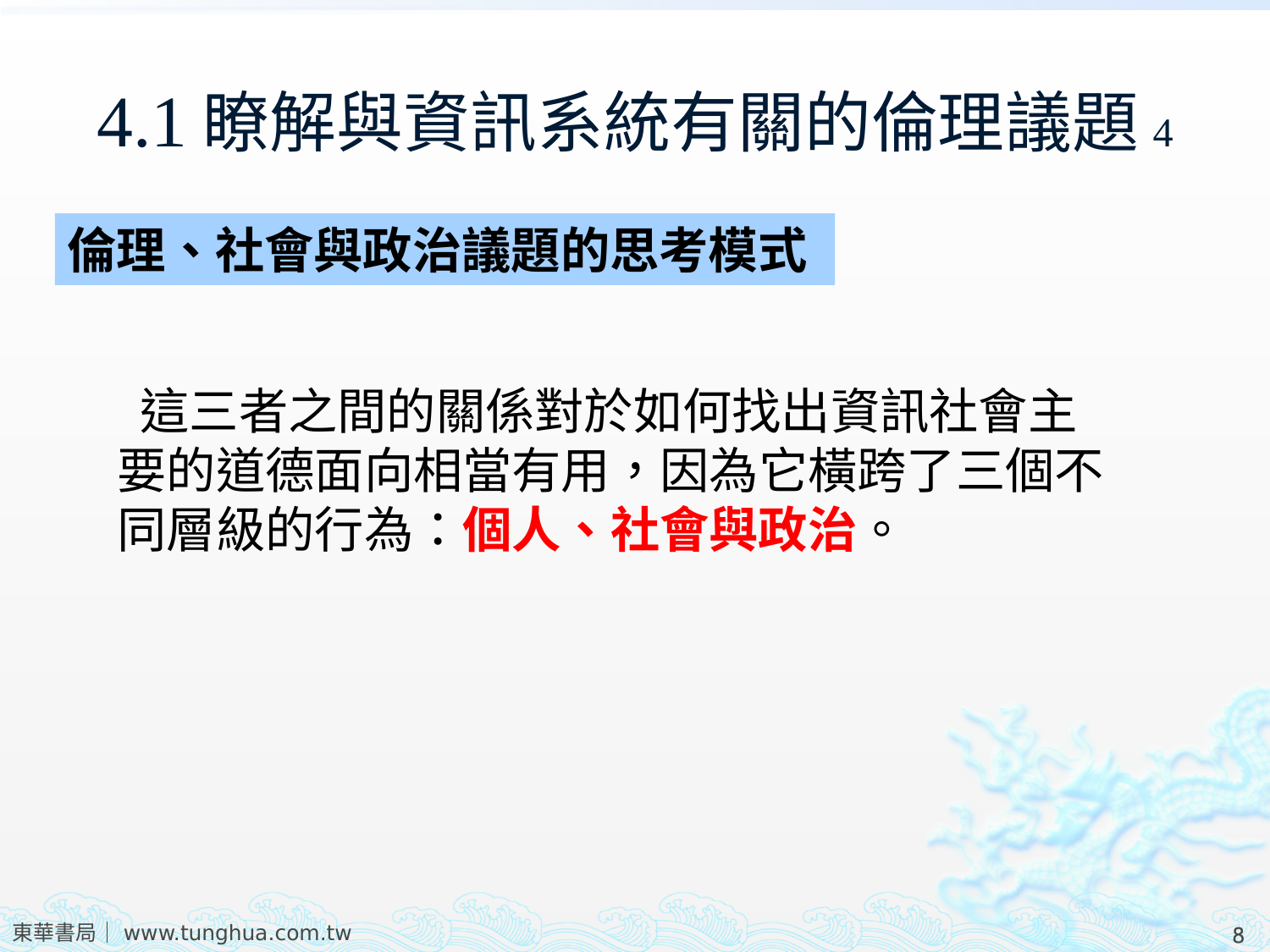

# 4.1瞭解與資訊系統有關的倫理議題4
倫理、社會與政治議題的思考模式
 這三者之間的關係對於如何找出資訊社會主要的道德面向相當有用，因為它橫跨了三個不同層級的行為：個人、社會與政治。